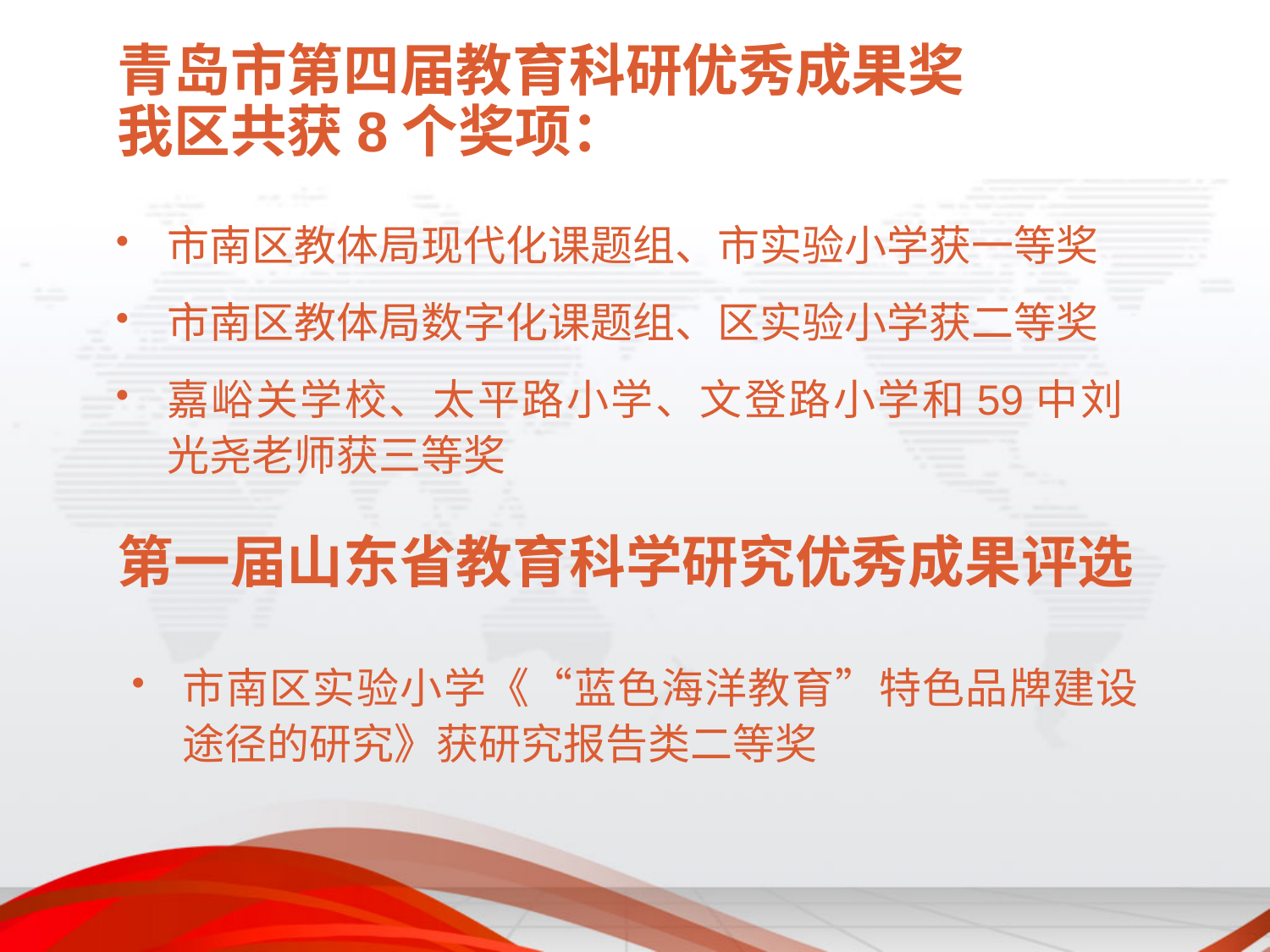

# 青岛市第四届教育科研优秀成果奖 我区共获8个奖项：
市南区教体局现代化课题组、市实验小学获一等奖
市南区教体局数字化课题组、区实验小学获二等奖
嘉峪关学校、太平路小学、文登路小学和59中刘光尧老师获三等奖
第一届山东省教育科学研究优秀成果评选
市南区实验小学《“蓝色海洋教育”特色品牌建设途径的研究》获研究报告类二等奖